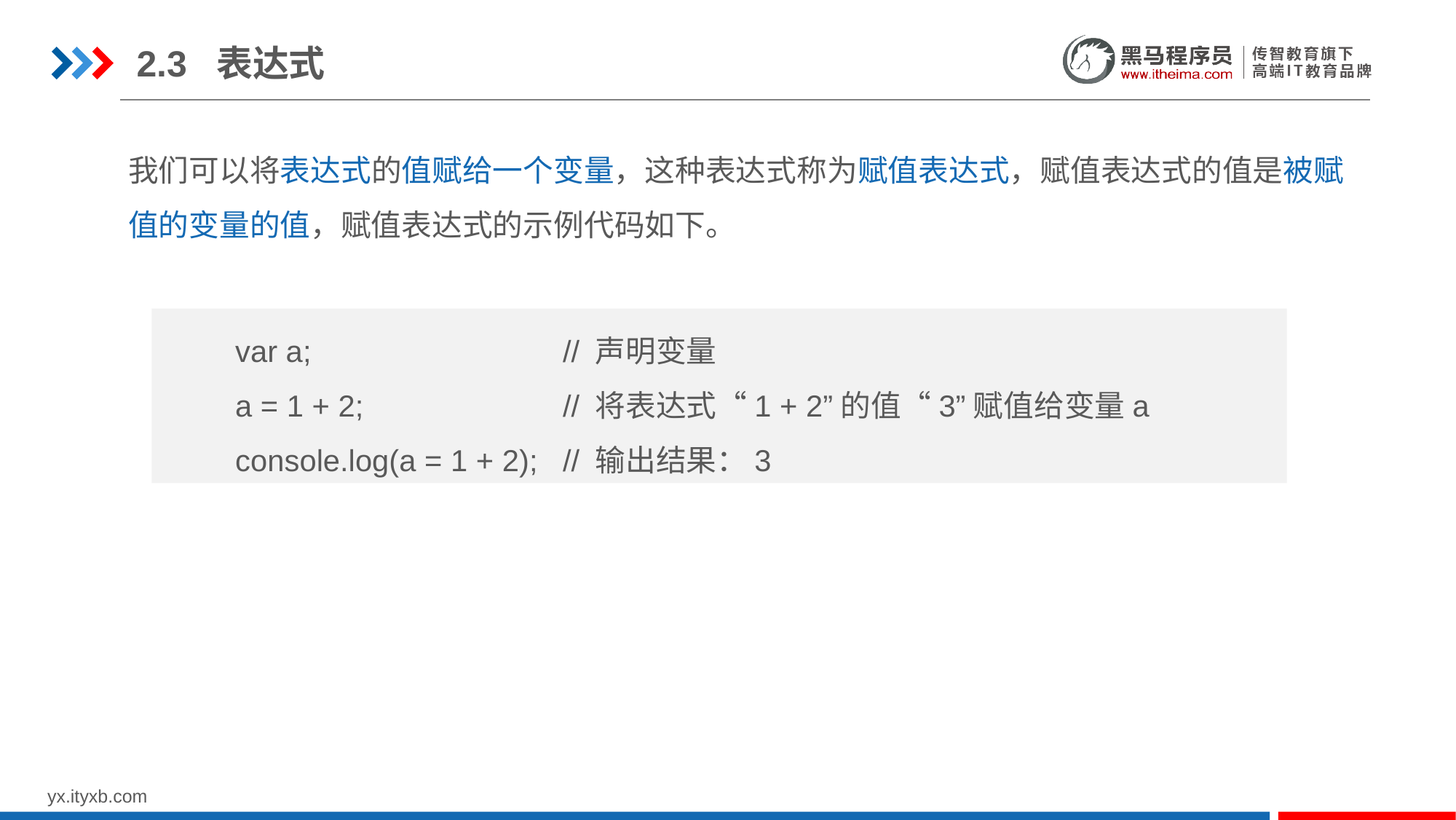

2.3  表达式
我们可以将表达式的值赋给一个变量，这种表达式称为赋值表达式，赋值表达式的值是被赋值的变量的值，赋值表达式的示例代码如下。
var a;              		// 声明变量
a = 1 + 2;        		// 将表达式“1 + 2”的值“3”赋值给变量a
console.log(a = 1 + 2); 	// 输出结果：3